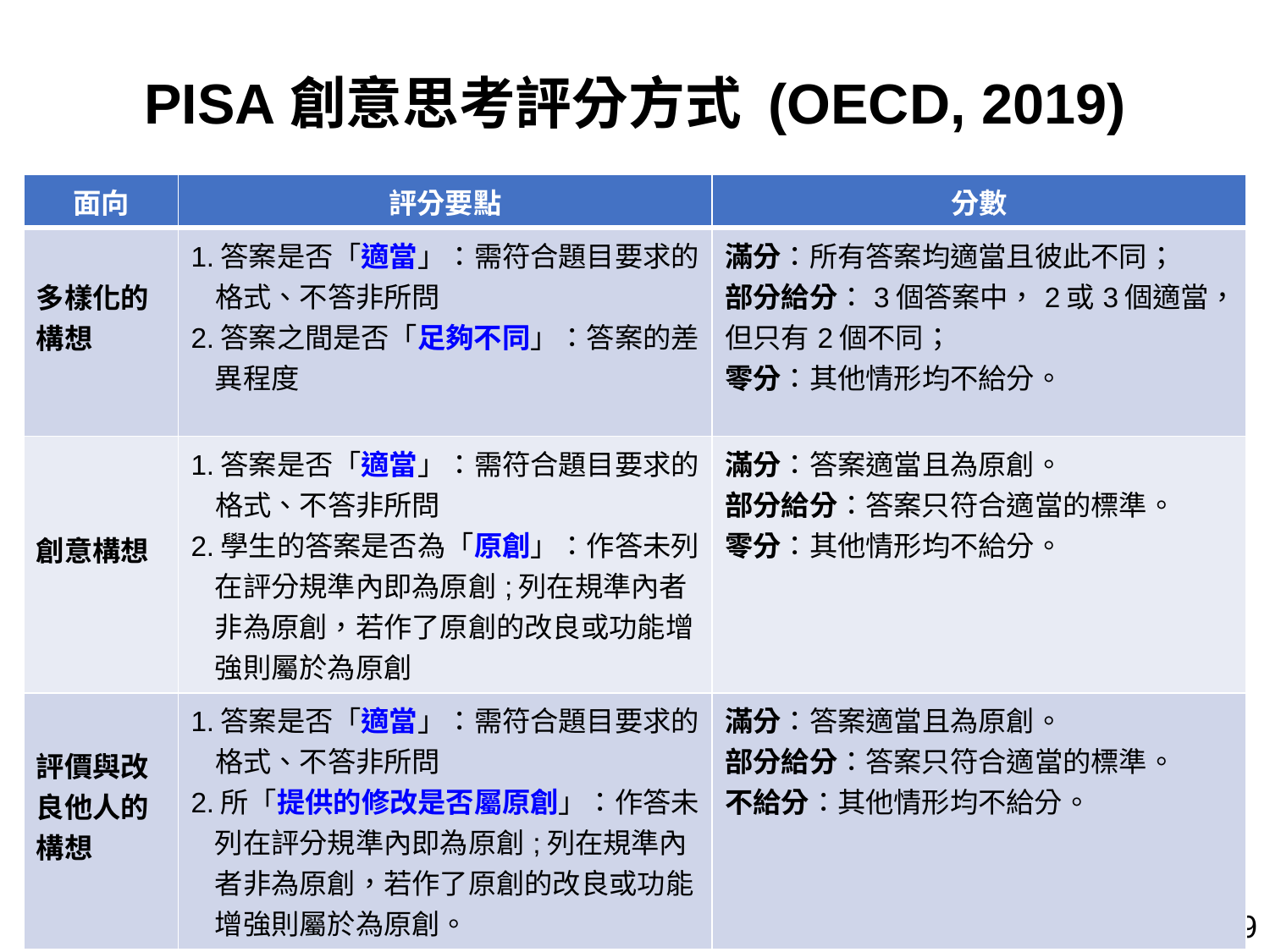

# PISA創意思考評分方式 (OECD, 2019)
| 面向 | 評分要點 | 分數 |
| --- | --- | --- |
| 多樣化的構想 | 1.答案是否「適當」：需符合題目要求的格式、不答非所問 2.答案之間是否「足夠不同」：答案的差異程度 | 滿分：所有答案均適當且彼此不同； 部分給分：3個答案中，2或3個適當，但只有2個不同； 零分：其他情形均不給分。 |
| 創意構想 | 1.答案是否「適當」：需符合題目要求的格式、不答非所問 2.學生的答案是否為「原創」：作答未列在評分規準內即為原創;列在規準內者非為原創，若作了原創的改良或功能增強則屬於為原創 | 滿分：答案適當且為原創。 部分給分：答案只符合適當的標準。 零分：其他情形均不給分。 |
| 評價與改良他人的構想 | 1.答案是否「適當」：需符合題目要求的格式、不答非所問 2.所「提供的修改是否屬原創」：作答未列在評分規準內即為原創;列在規準內者非為原創，若作了原創的改良或功能增強則屬於為原創。 | 滿分：答案適當且為原創。 部分給分：答案只符合適當的標準。 不給分：其他情形均不給分。 |

69